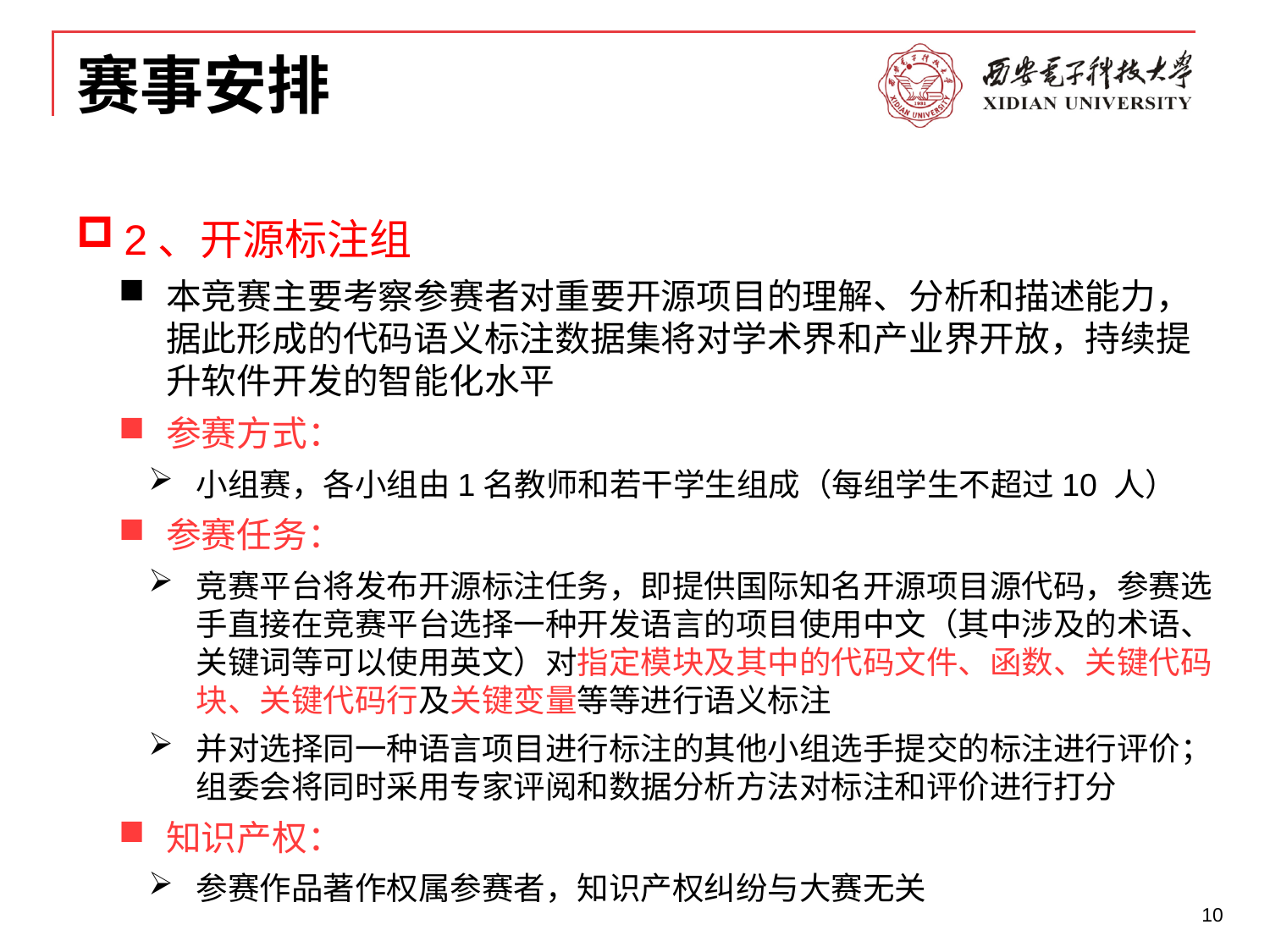

# 赛事安排
2、开源标注组
本竞赛主要考察参赛者对重要开源项目的理解、分析和描述能力，据此形成的代码语义标注数据集将对学术界和产业界开放，持续提升软件开发的智能化水平
参赛方式：
小组赛，各小组由1名教师和若干学生组成（每组学生不超过10 人）
参赛任务：
竞赛平台将发布开源标注任务，即提供国际知名开源项目源代码，参赛选手直接在竞赛平台选择一种开发语言的项目使用中文（其中涉及的术语、关键词等可以使用英文）对指定模块及其中的代码文件、函数、关键代码块、关键代码行及关键变量等等进行语义标注
并对选择同一种语言项目进行标注的其他小组选手提交的标注进行评价；组委会将同时采用专家评阅和数据分析方法对标注和评价进行打分
知识产权：
参赛作品著作权属参赛者，知识产权纠纷与大赛无关